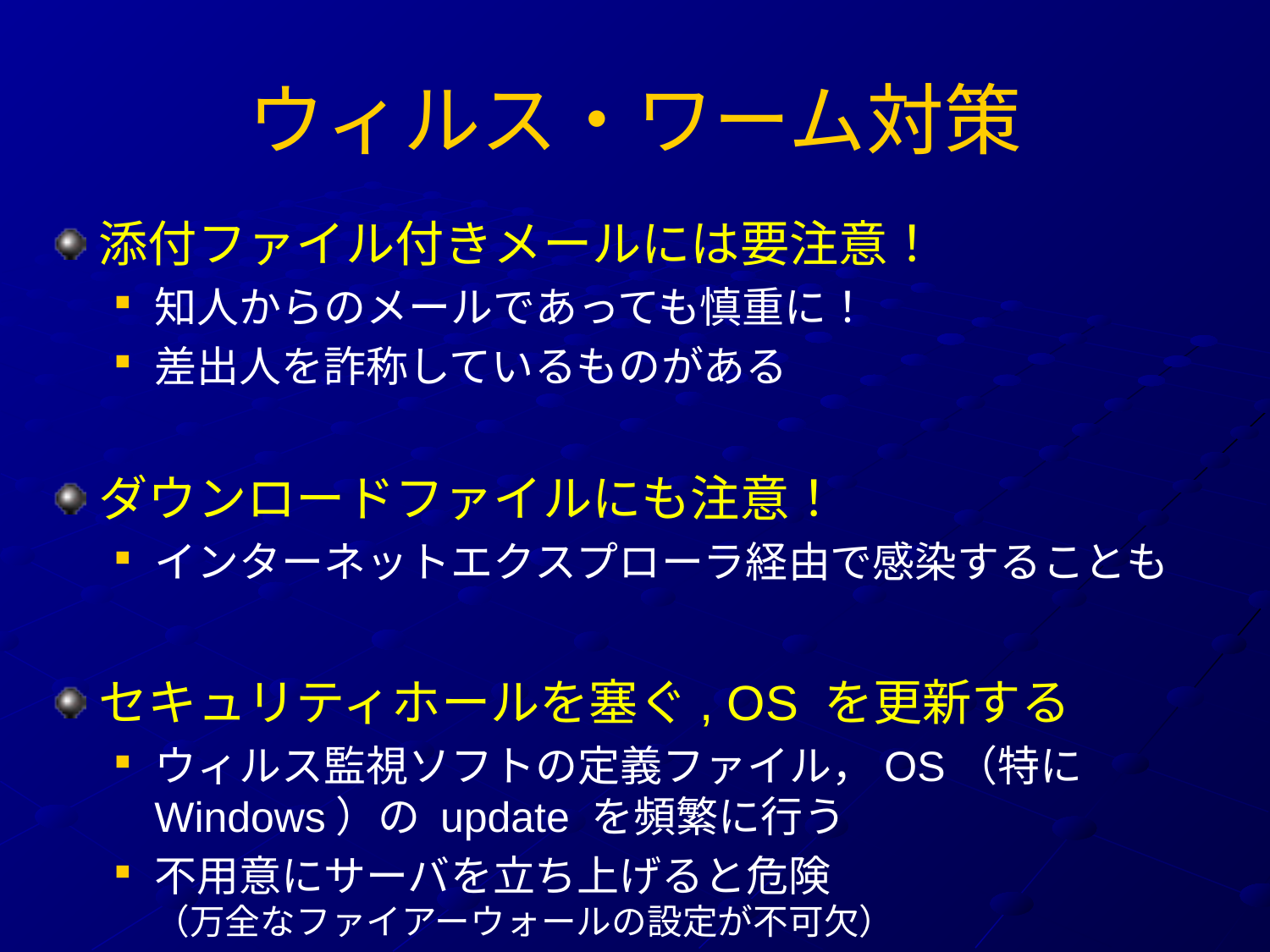

# ウィルス・ワーム対策
添付ファイル付きメールには要注意！
知人からのメールであっても慎重に！
差出人を詐称しているものがある

ダウンロードファイルにも注意！
インターネットエクスプローラ経由で感染することも

セキュリティホールを塞ぐ, OS を更新する
ウィルス監視ソフトの定義ファイル，OS（特にWindows）の update を頻繁に行う
不用意にサーバを立ち上げると危険
（万全なファイアーウォールの設定が不可欠）